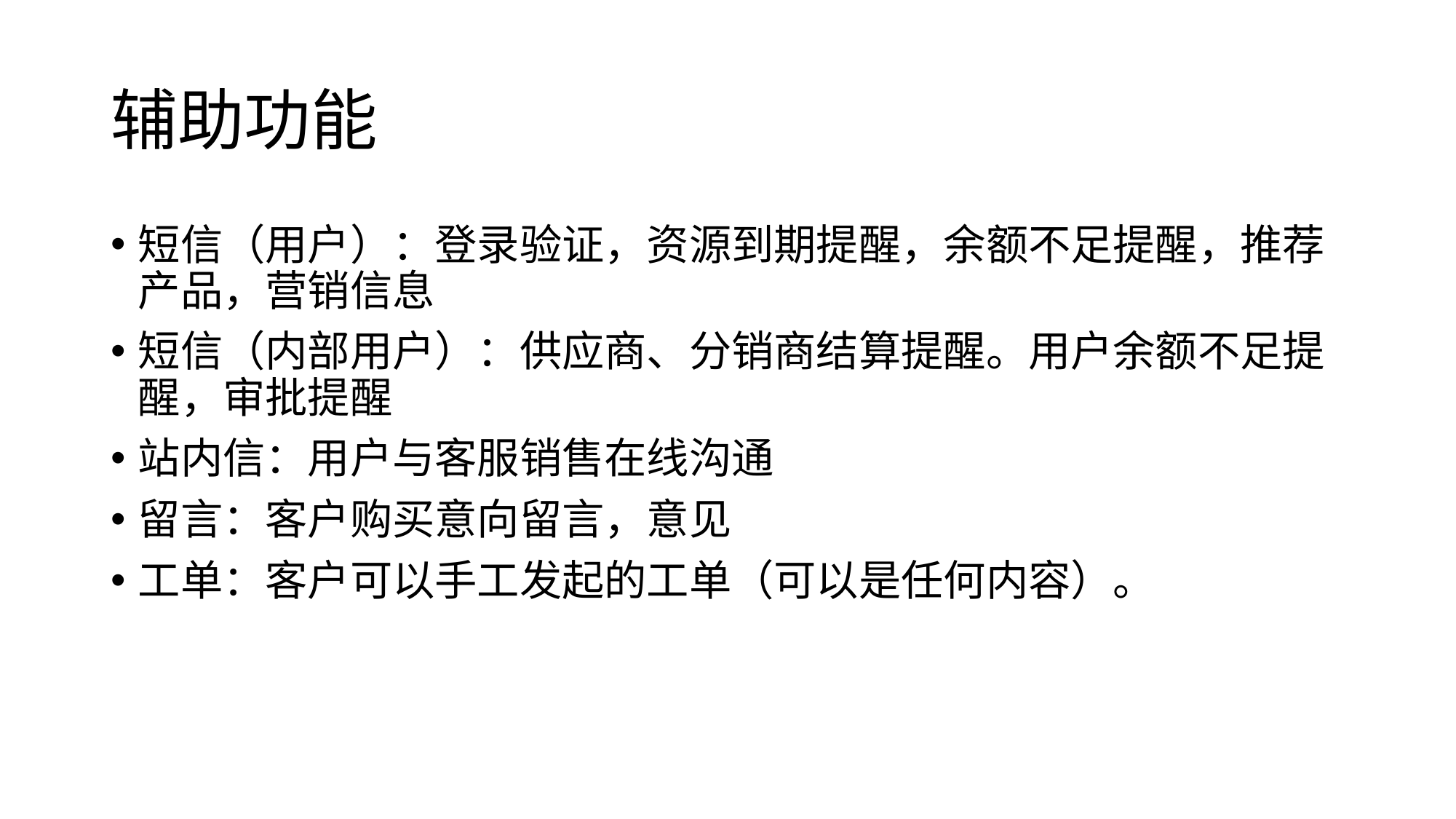

# 辅助功能
短信（用户）：登录验证，资源到期提醒，余额不足提醒，推荐产品，营销信息
短信（内部用户）：供应商、分销商结算提醒。用户余额不足提醒，审批提醒
站内信：用户与客服销售在线沟通
留言：客户购买意向留言，意见
工单：客户可以手工发起的工单（可以是任何内容）。